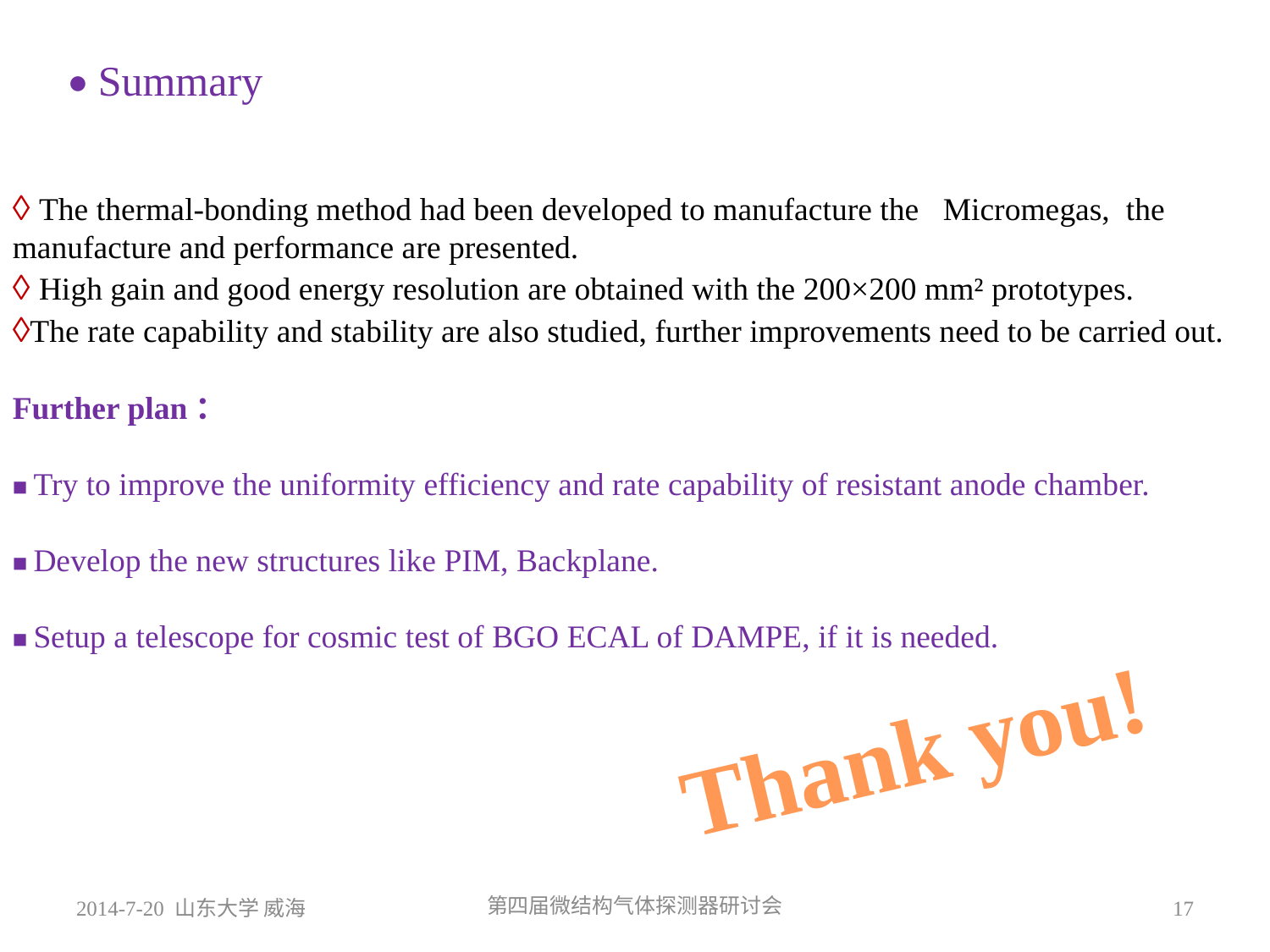

• Summary
◊ The thermal-bonding method had been developed to manufacture the   Micromegas,  the manufacture and performance are presented.
◊ High gain and good energy resolution are obtained with the 200×200 mm² prototypes.
◊The rate capability and stability are also studied, further improvements need to be carried out.

Further plan：

■ Try to improve the uniformity efficiency and rate capability of resistant anode chamber.

■ Develop the new structures like PIM, Backplane.

■ Setup a telescope for cosmic test of BGO ECAL of DAMPE, if it is needed.

Thank you!
2014-7-20 山东大学 威海
第四届微结构气体探测器研讨会
17